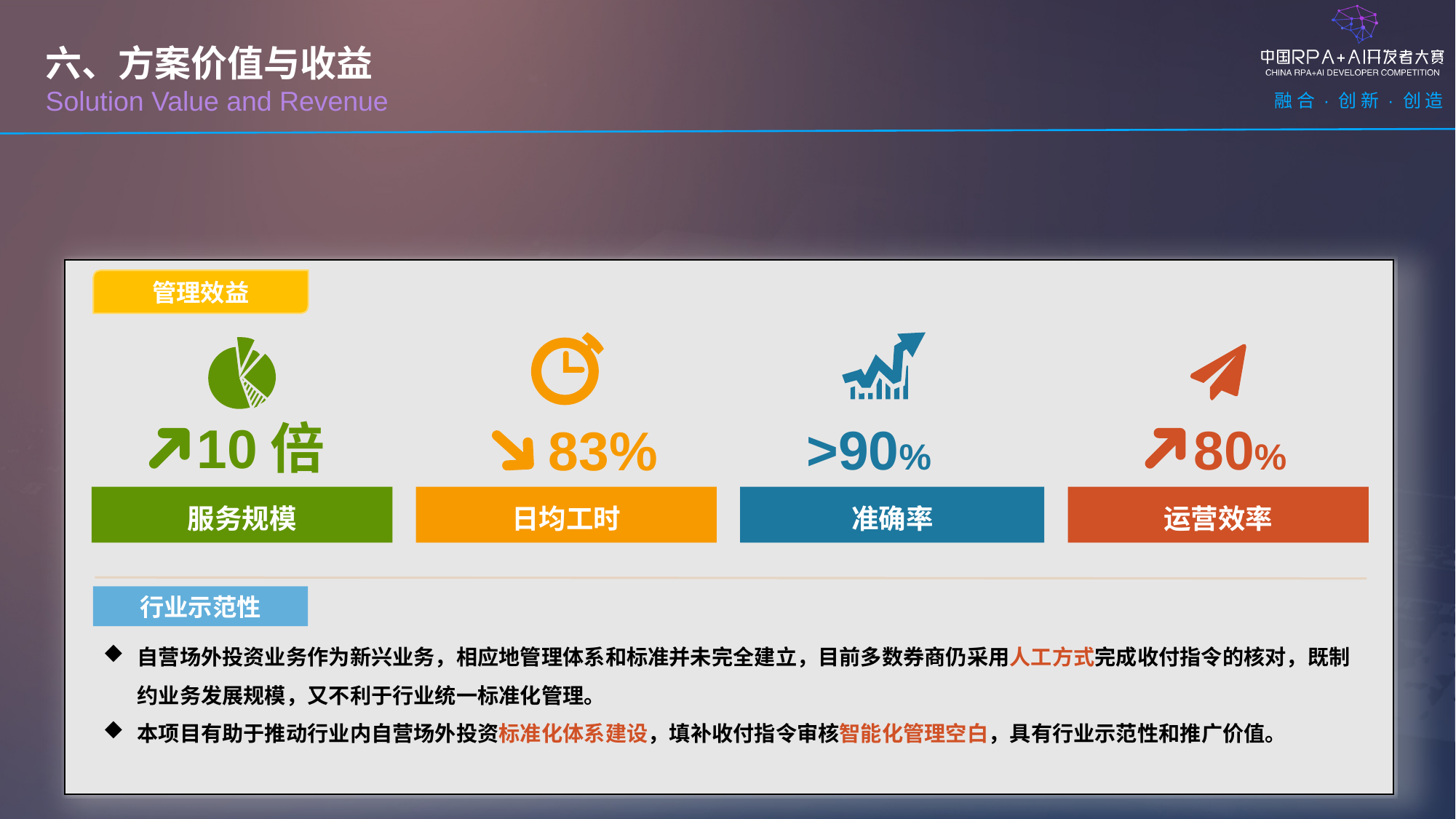

六、方案价值与收益
Solution Value and Revenue

管理效益

83%
日均工时

>90%
准确率

10倍
服务规模

80%
运营效率

行业示范性
自营场外投资业务作为新兴业务，相应地管理体系和标准并未完全建立，目前多数券商仍采用人工方式完成收付指令的核对，既制约业务发展规模，又不利于行业统一标准化管理。
本项目有助于推动行业内自营场外投资标准化体系建设，填补收付指令审核智能化管理空白，具有行业示范性和推广价值。